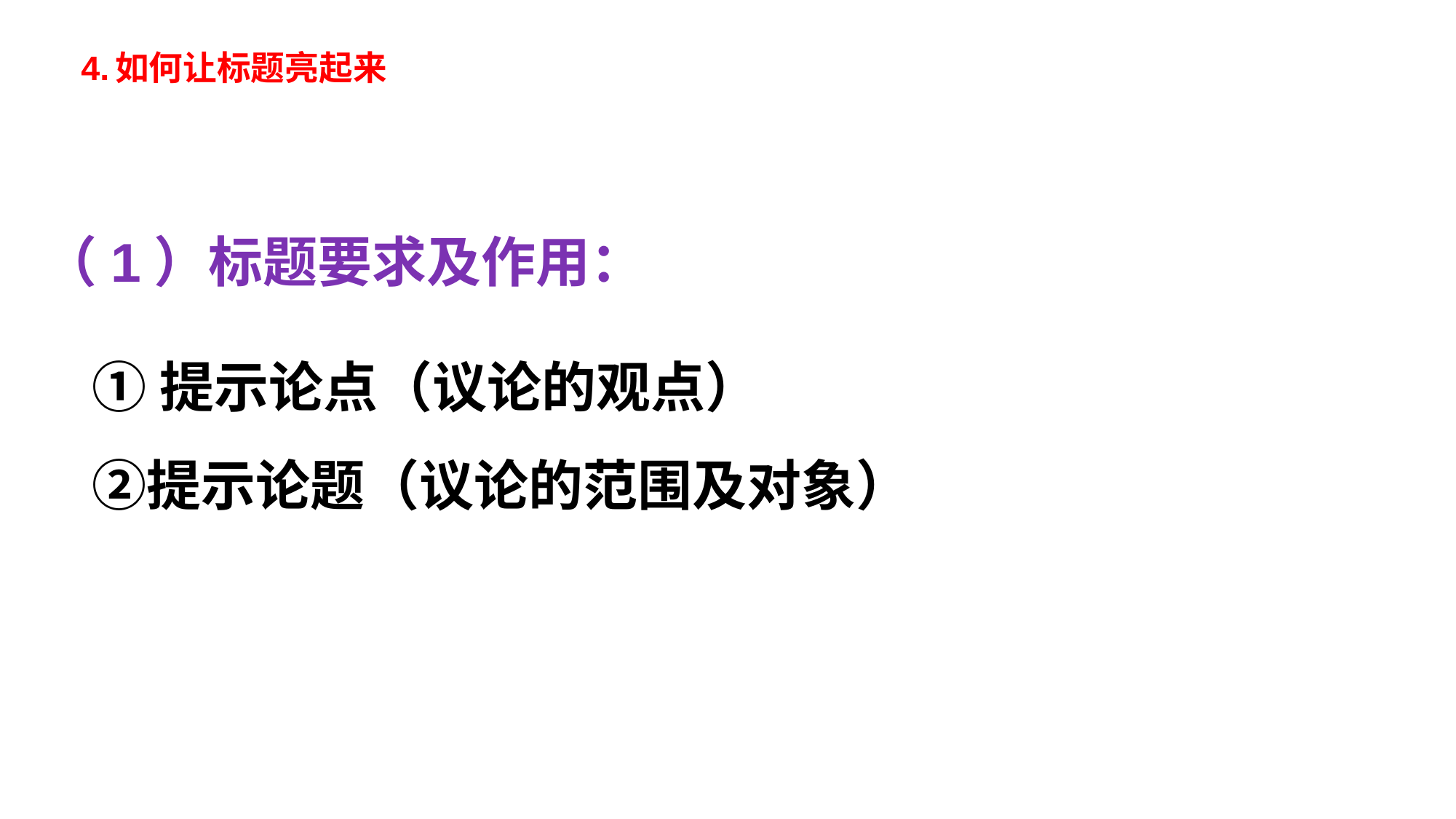

# 4.如何让标题亮起来
（1）标题要求及作用：
    ①提示论点（议论的观点）
    ②提示论题（议论的范围及对象）